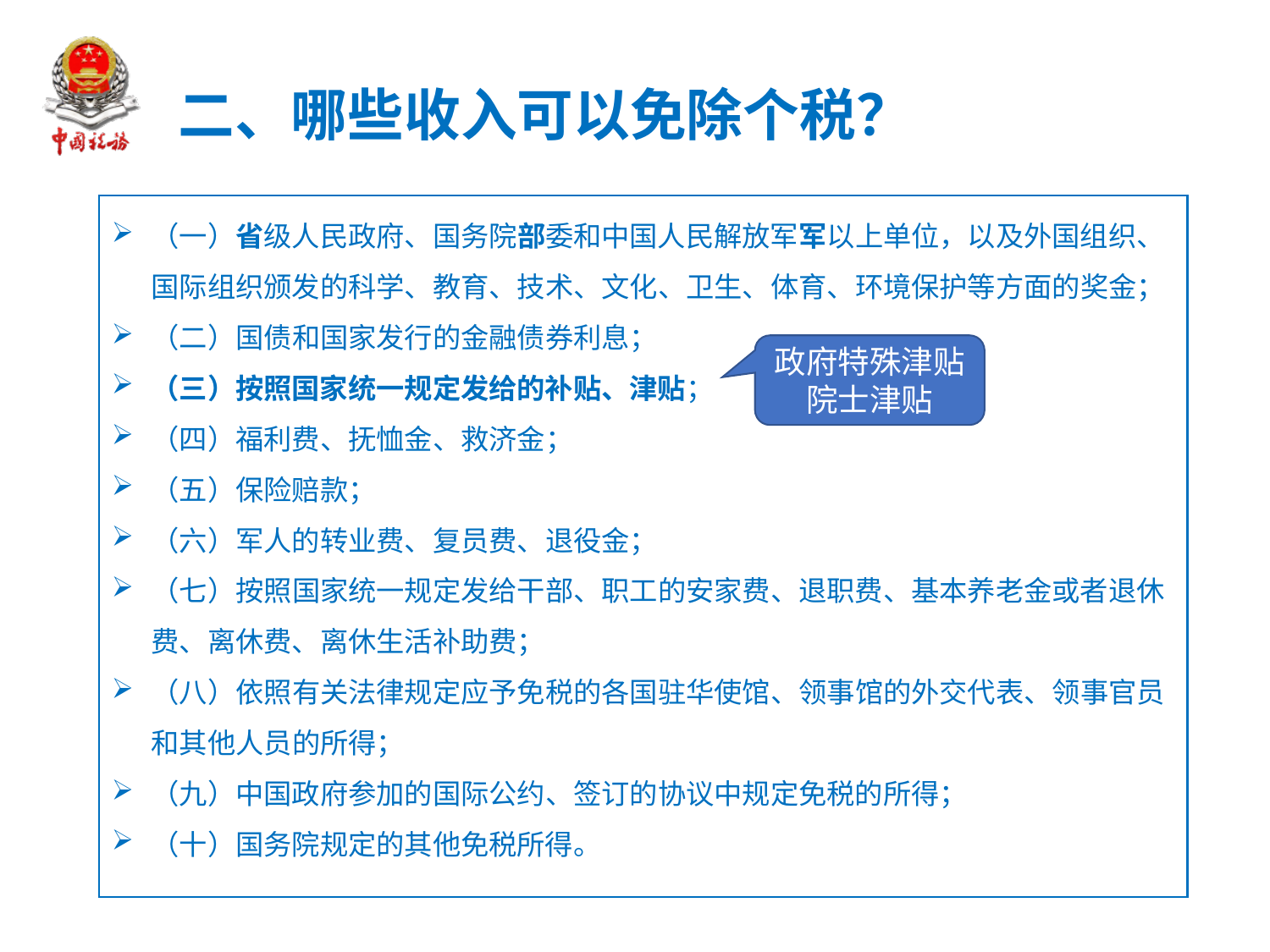

二、哪些收入可以免除个税？

（一）省级人民政府、国务院部委和中国人民解放军军以上单位，以及外国组织、国际组织颁发的科学、教育、技术、文化、卫生、体育、环境保护等方面的奖金；
（二）国债和国家发行的金融债券利息；
（三）按照国家统一规定发给的补贴、津贴；
（四）福利费、抚恤金、救济金；
（五）保险赔款；
（六）军人的转业费、复员费、退役金；
（七）按照国家统一规定发给干部、职工的安家费、退职费、基本养老金或者退休费、离休费、离休生活补助费；
（八）依照有关法律规定应予免税的各国驻华使馆、领事馆的外交代表、领事官员和其他人员的所得；
（九）中国政府参加的国际公约、签订的协议中规定免税的所得；
（十）国务院规定的其他免税所得。

政府特殊津贴
院士津贴